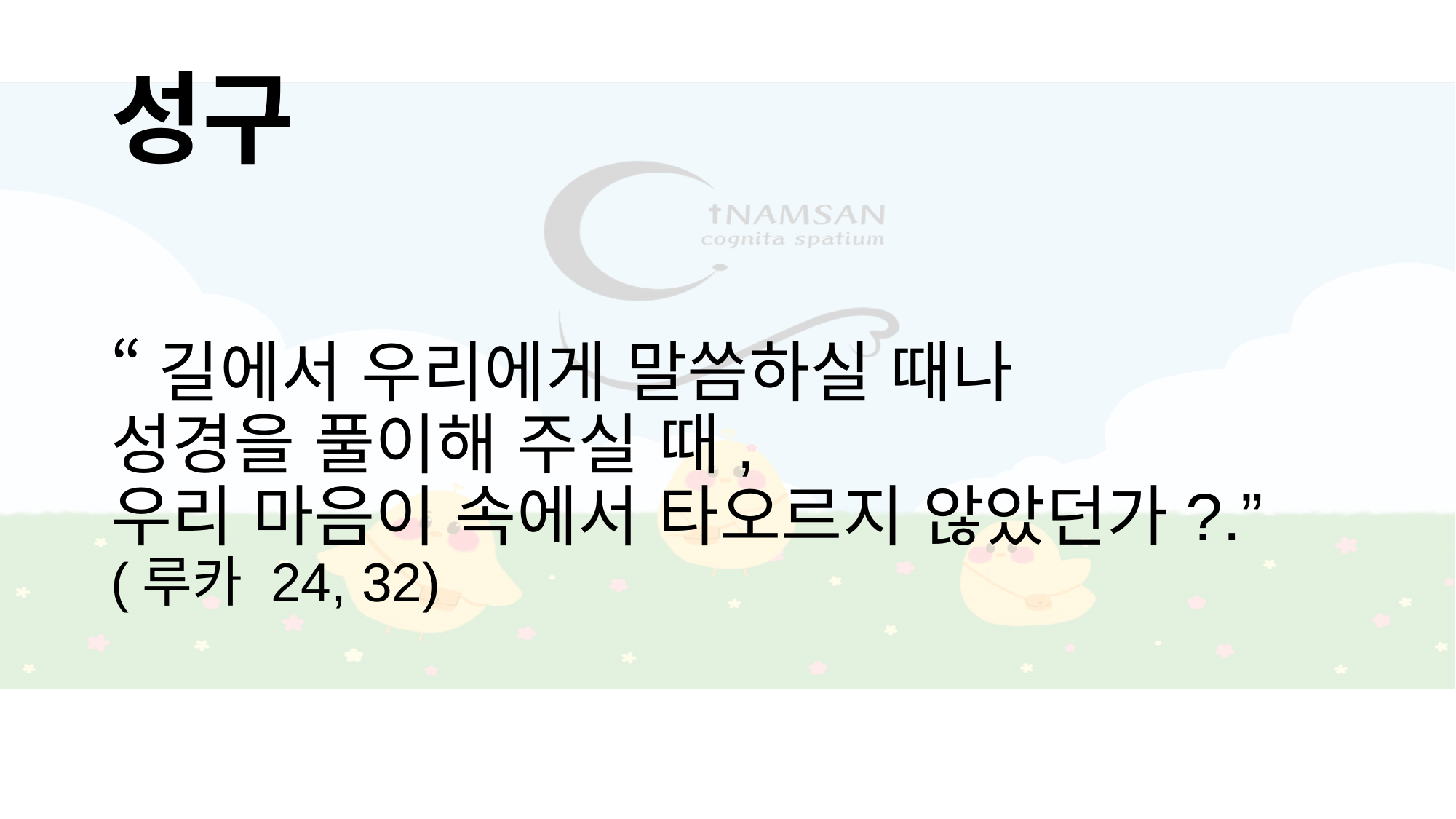

# 성구

“길에서 우리에게 말씀하실 때나
성경을 풀이해 주실 때,
우리 마음이 속에서 타오르지 않았던가?.”
(루카 24, 32)